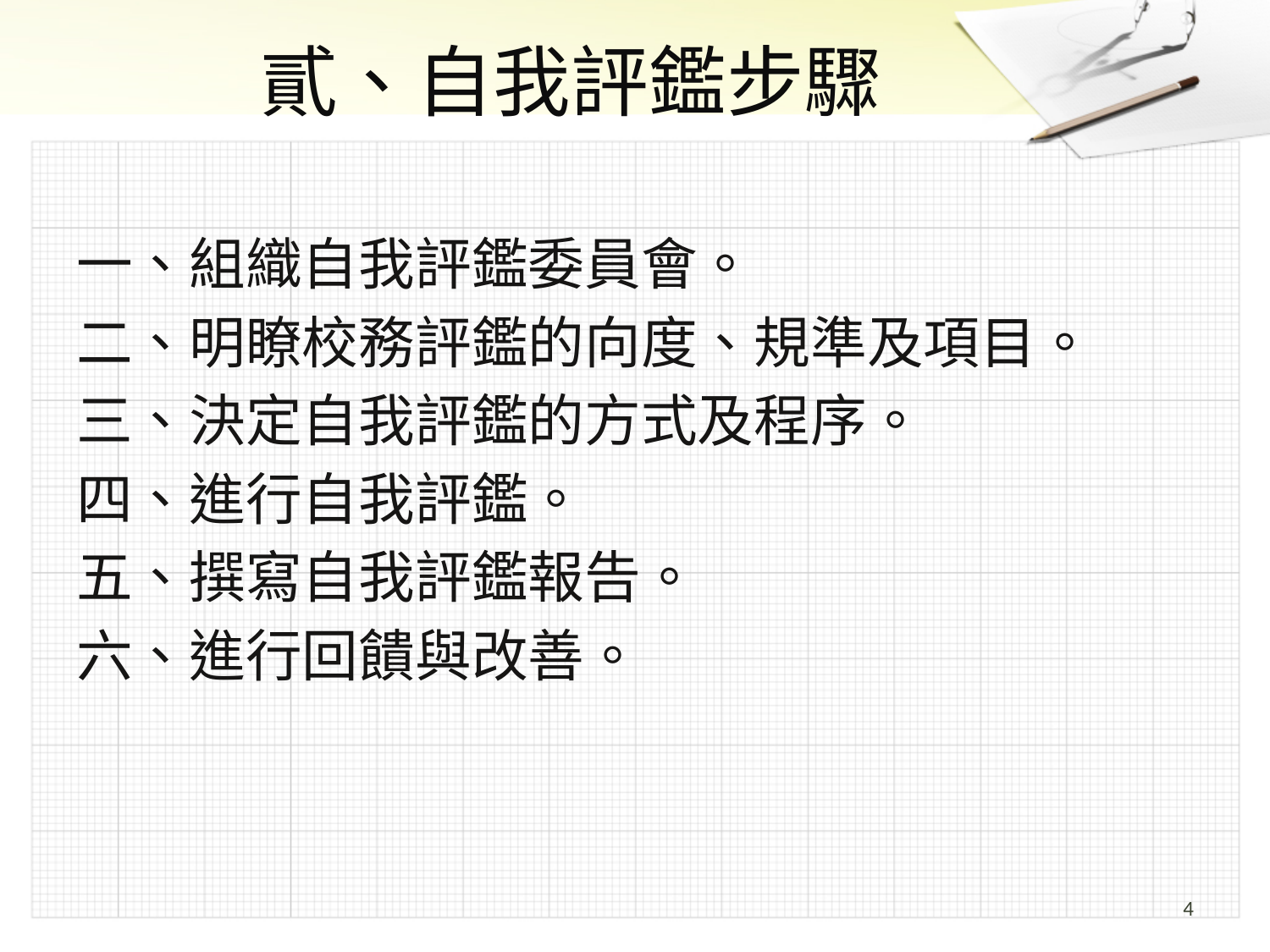

# 貳、自我評鑑步驟
一、組織自我評鑑委員會。
二、明瞭校務評鑑的向度、規準及項目。
三、決定自我評鑑的方式及程序。
四、進行自我評鑑。
五、撰寫自我評鑑報告。
六、進行回饋與改善。
4